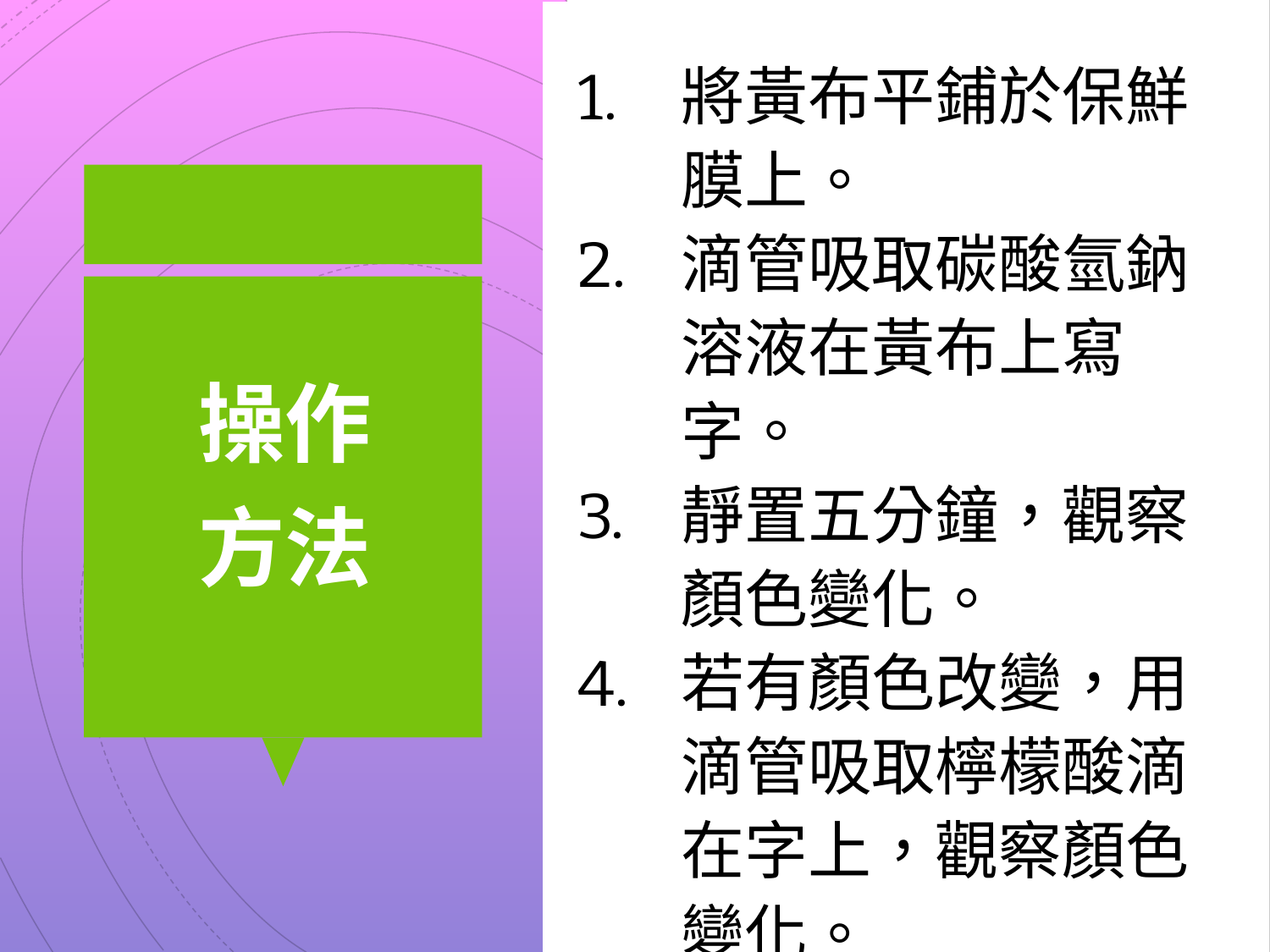

詹姆斯·柯里

碳酸氫鈉

將黃布平鋪於保鮮膜上。
滴管吸取碳酸氫鈉溶液在黃布上寫字。
靜置五分鐘，觀察顏色變化。
若有顏色改變，用滴管吸取檸檬酸滴在字上，觀察顏色變化。

# 操作 方法